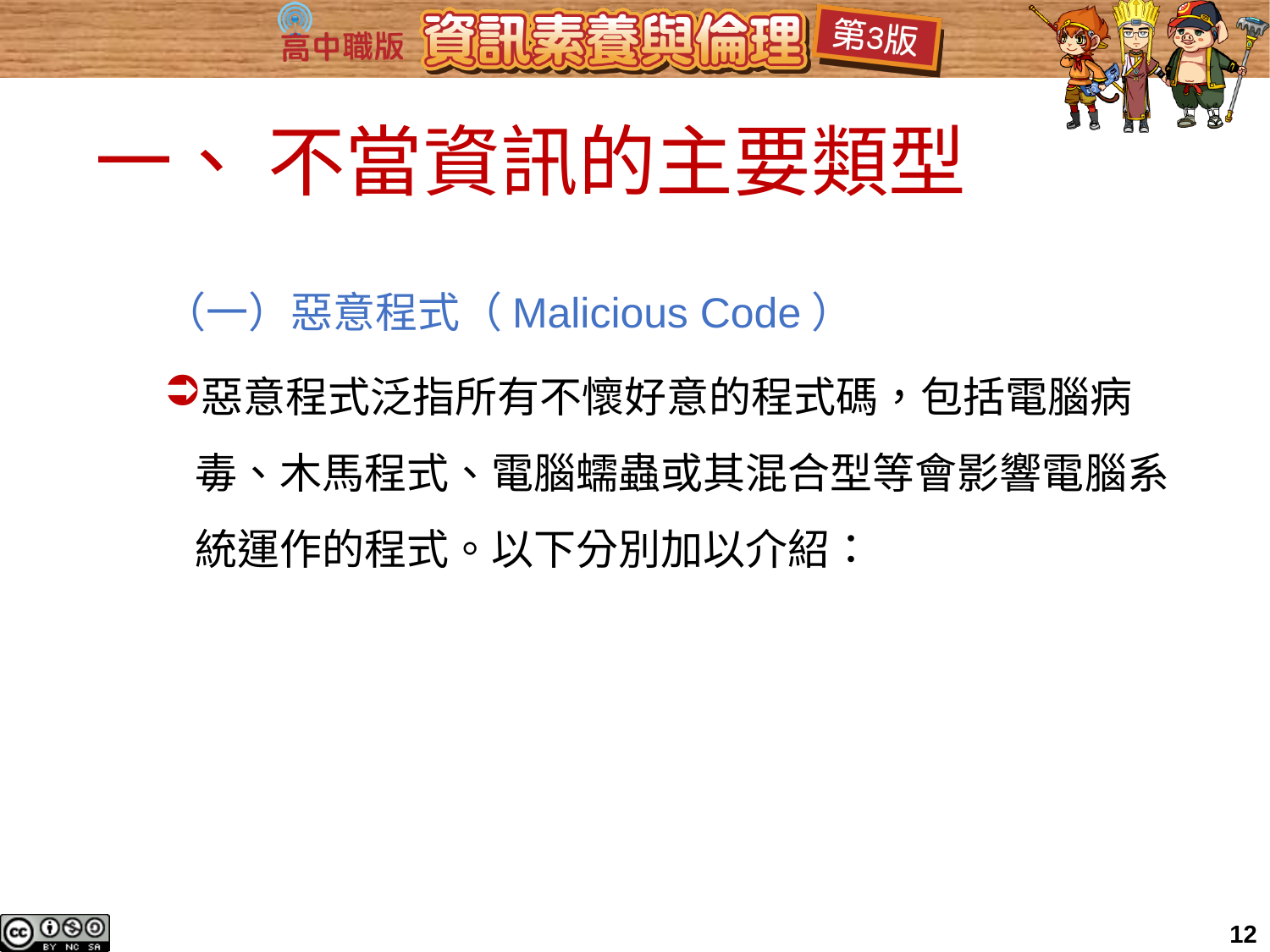

# 一、 不當資訊的主要類型
（一）惡意程式（Malicious Code）
惡意程式泛指所有不懷好意的程式碼，包括電腦病毒、木馬程式、電腦蠕蟲或其混合型等會影響電腦系統運作的程式。以下分別加以介紹：
12